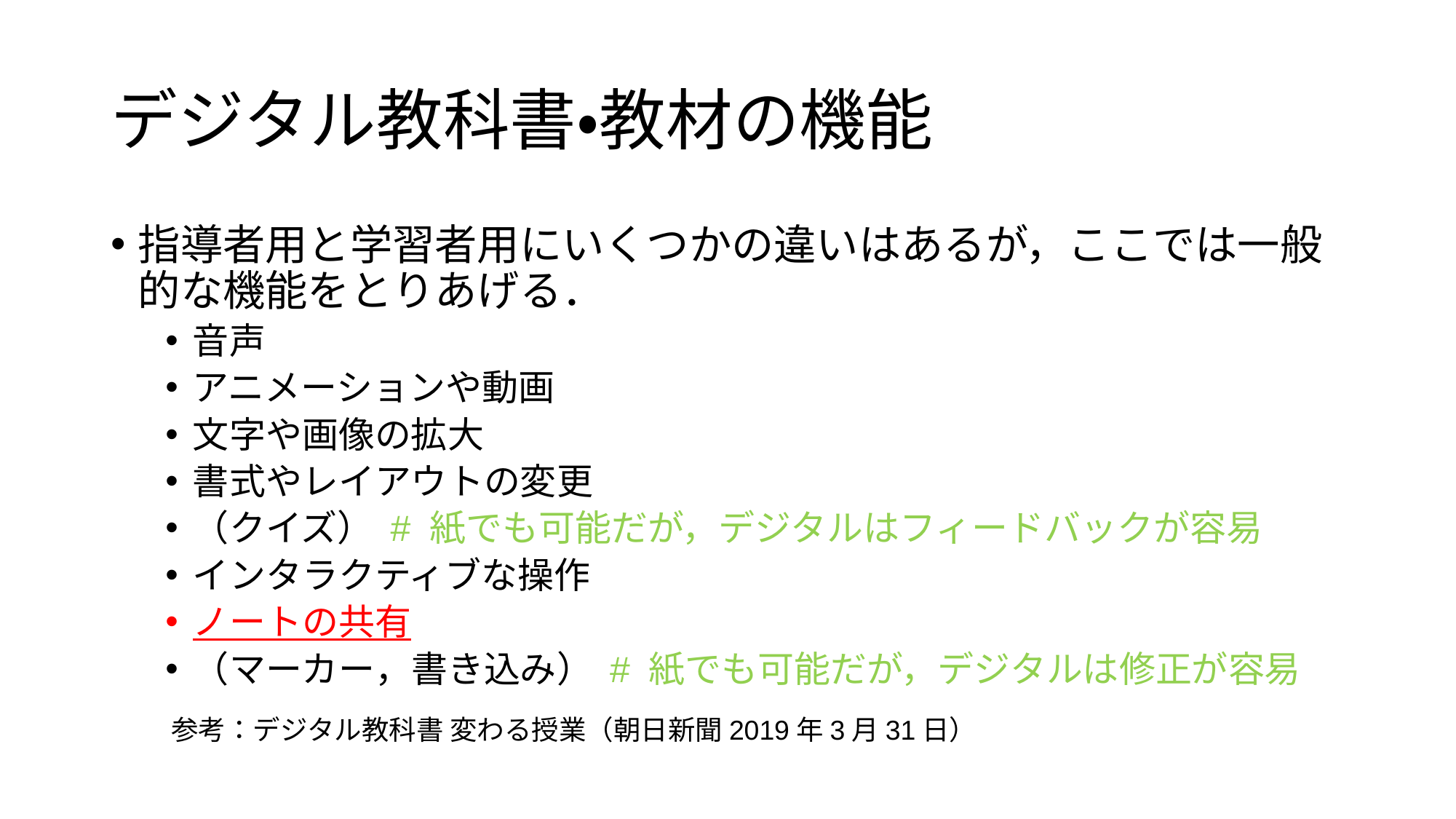

# デジタル教科書・教材の機能
指導者用と学習者用にいくつかの違いはあるが，ここでは一般的な機能をとりあげる．
音声
アニメーションや動画
文字や画像の拡大
書式やレイアウトの変更
（クイズ） # 紙でも可能だが，デジタルはフィードバックが容易
インタラクティブな操作
ノートの共有
（マーカー，書き込み） # 紙でも可能だが，デジタルは修正が容易

参考：デジタル教科書 変わる授業（朝日新聞2019年3月31日）